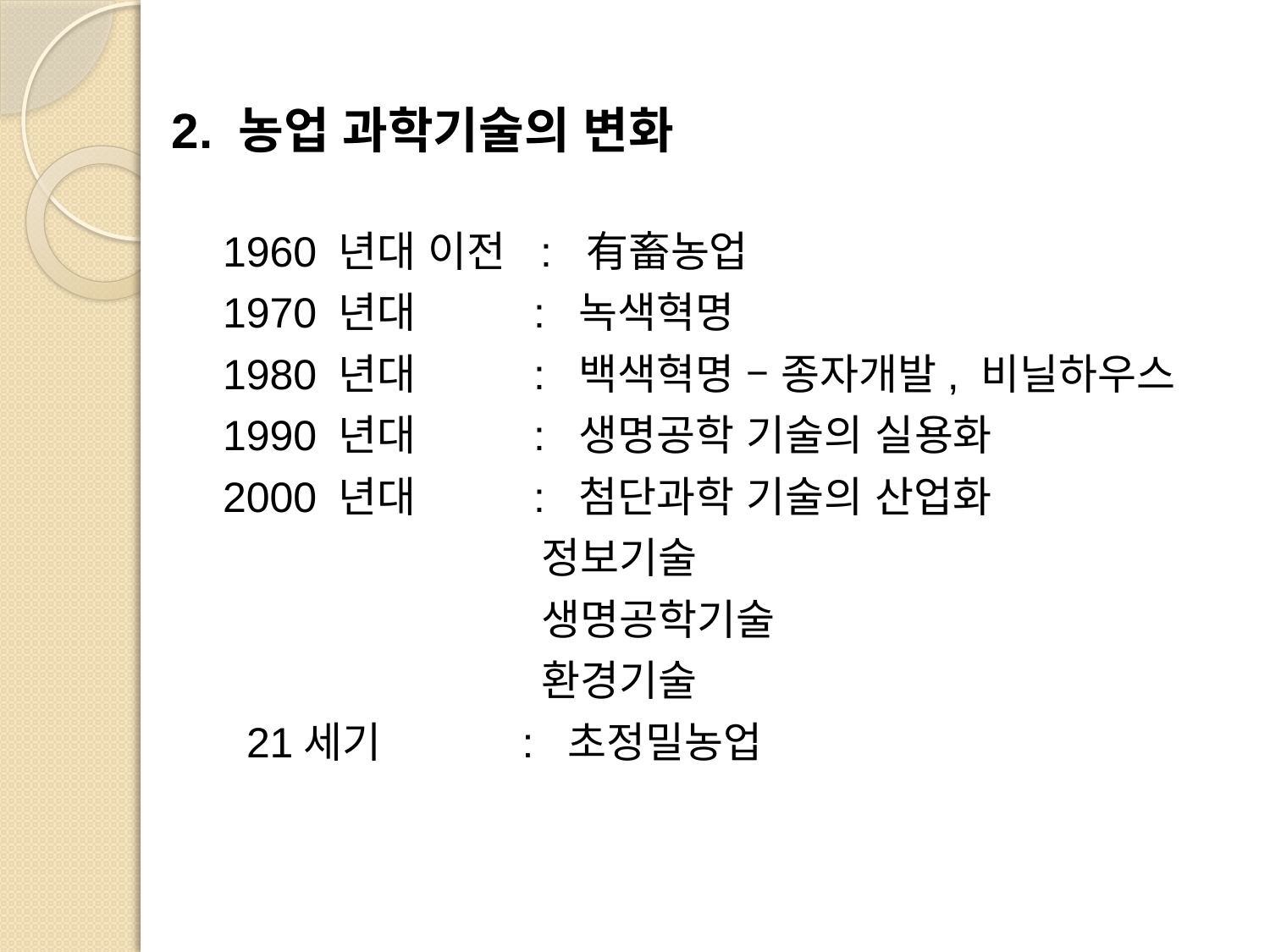

# 2. 농업 과학기술의 변화
1960 년대 이전  :  有畜농업
1970 년대         :  녹색혁명
1980 년대         :  백색혁명 – 종자개발, 비닐하우스
1990 년대         :  생명공학 기술의 실용화
2000 년대         :  첨단과학 기술의 산업화
                          정보기술
                          생명공학기술
                          환경기술
  21세기           :  초정밀농업